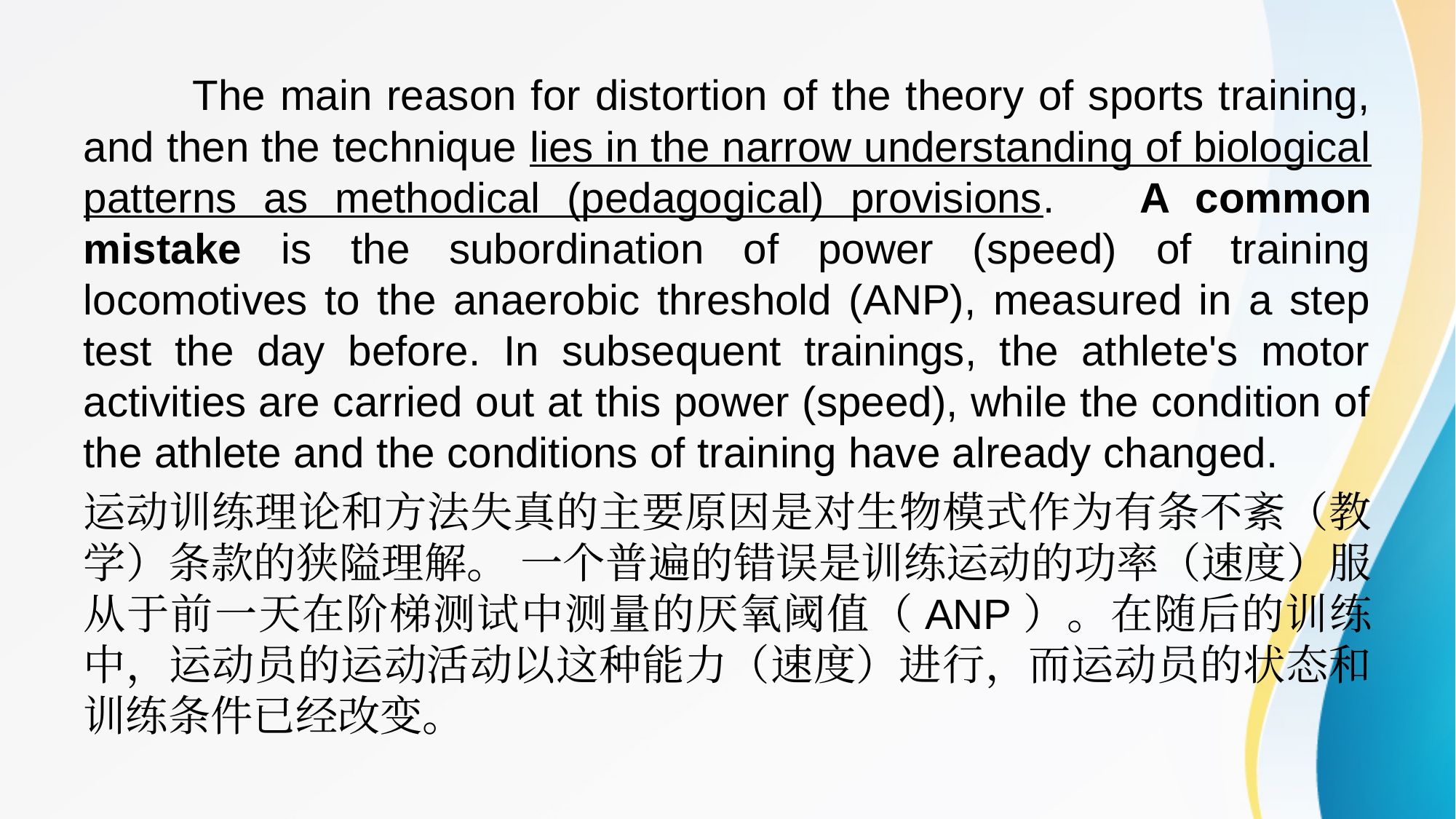

The main reason for distortion of the theory of sports training, and then the technique lies in the narrow understanding of biological patterns as methodical (pedagogical) provisions. 	A common mistake is the subordination of power (speed) of training locomotives to the anaerobic threshold (ANP), measured in a step test the day before. In subsequent trainings, the athlete's motor activities are carried out at this power (speed), while the condition of the athlete and the conditions of training have already changed.
运动训练理论和方法失真的主要原因是对生物模式作为有条不紊（教学）条款的狭隘理解。 一个普遍的错误是训练运动的功率（速度）服从于前一天在阶梯测试中测量的厌氧阈值（ANP）。在随后的训练中，运动员的运动活动以这种能力（速度）进行，而运动员的状态和训练条件已经改变。